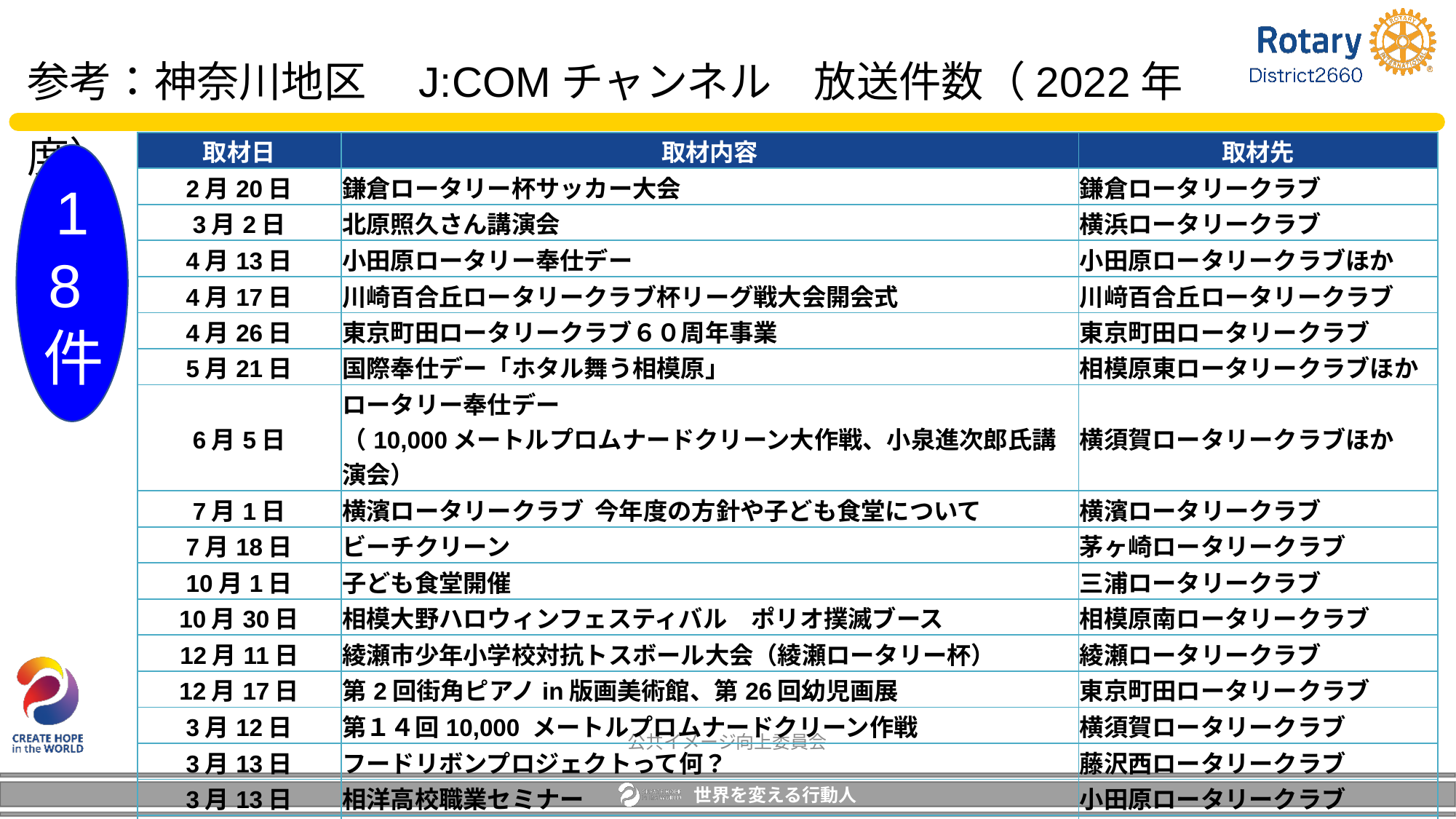

# 参考：神奈川地区　J:COMチャンネル　放送件数（2022年度）
| 取材日 | 取材内容 | 取材先 |
| --- | --- | --- |
| 2月20日 | 鎌倉ロータリー杯サッカー大会 | 鎌倉ロータリークラブ |
| 3月2日 | 北原照久さん講演会 | 横浜ロータリークラブ |
| 4月13日 | 小田原ロータリー奉仕デー | 小田原ロータリークラブほか |
| 4月17日 | 川崎百合丘ロータリークラブ杯リーグ戦大会開会式 | 川﨑百合丘ロータリークラブ |
| 4月26日 | 東京町田ロータリークラブ６０周年事業 | 東京町田ロータリークラブ |
| 5月21日 | 国際奉仕デー「ホタル舞う相模原」 | 相模原東ロータリークラブほか |
| 6月5日 | ロータリー奉仕デー （10,000メートルプロムナードクリーン大作戦、小泉進次郎氏講演会） | 横須賀ロータリークラブほか |
| 7月1日 | 横濱ロータリークラブ 今年度の方針や子ども食堂について | 横濱ロータリークラブ |
| 7月18日 | ビーチクリーン | 茅ヶ崎ロータリークラブ |
| 10月1日 | 子ども食堂開催 | 三浦ロータリークラブ |
| 10月30日 | 相模大野ハロウィンフェスティバル　ポリオ撲滅ブース | 相模原南ロータリークラブ |
| 12月11日 | 綾瀬市少年小学校対抗トスボール大会（綾瀬ロータリー杯） | 綾瀬ロータリークラブ |
| 12月17日 | 第2回街角ピアノin版画美術館、第26回幼児画展 | 東京町田ロータリークラブ |
| 3月12日 | 第１４回10,000 メートルプロムナードクリーン作戦 | 横須賀ロータリークラブ |
| 3月13日 | フードリボンプロジェクトって何？ | 藤沢西ロータリークラブ |
| 3月13日 | 相洋高校職業セミナー | 小田原ロータリークラブ |
| 3月21日 | 三浦ロータリークラブ 創立６０周年記念講演会 | 三浦ロータリークラブ |
| 3月24日 | 東京町田RC61周年記念事業 | 東京町田ロータリークラブ |
18件